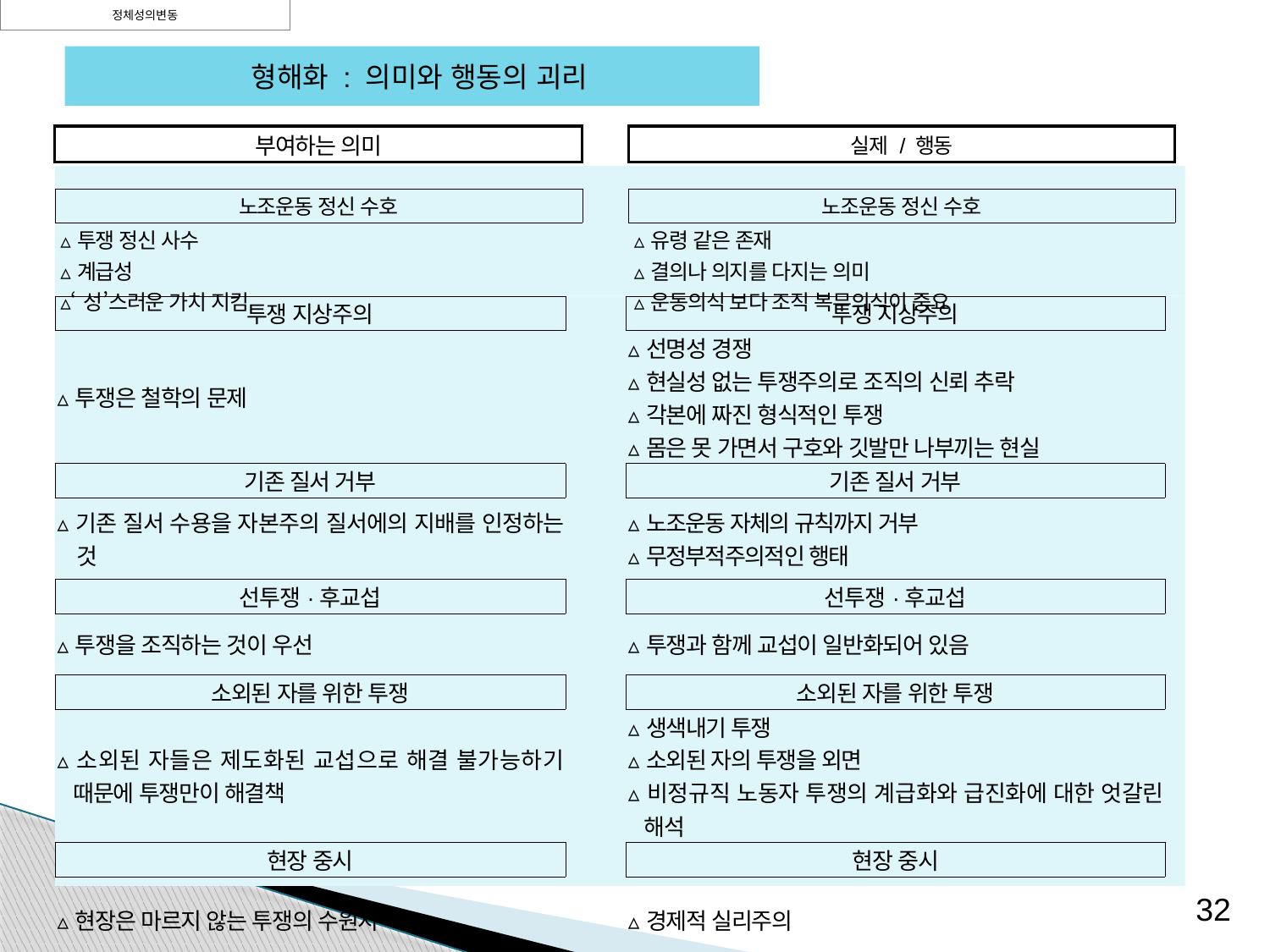

정체성의변동
 형해화 : 의미와 행동의 괴리
| 부여하는 의미 |  | 실제 / 행동 |
| --- | --- | --- |
|  |  |  |
| 노조운동 정신 수호 |  | 노조운동 정신 수호 |
| ▵투쟁 정신 사수 ▵계급성 ▵‘성’스러운 가치 지킴 |  | ▵유령 같은 존재 ▵결의나 의지를 다지는 의미 ▵운동의식 보다 조직 복무의식이 중요 |

| 투쟁 지상주의 |  | 투쟁 지상주의 |
| --- | --- | --- |
| ▵투쟁은 철학의 문제 |  | ▵선명성 경쟁 ▵현실성 없는 투쟁주의로 조직의 신뢰 추락 ▵각본에 짜진 형식적인 투쟁 ▵몸은 못 가면서 구호와 깃발만 나부끼는 현실 |
| 기존 질서 거부 |  | 기존 질서 거부 |
| ▵기존 질서 수용을 자본주의 질서에의 지배를 인정하는 것 |  | ▵노조운동 자체의 규칙까지 거부 ▵무정부적주의적인 행태 |
| 선투쟁·후교섭 |  | 선투쟁·후교섭 |
| ▵투쟁을 조직하는 것이 우선 |  | ▵투쟁과 함께 교섭이 일반화되어 있음 |
| 소외된 자를 위한 투쟁 |  | 소외된 자를 위한 투쟁 |
| ▵소외된 자들은 제도화된 교섭으로 해결 불가능하기 때문에 투쟁만이 해결책 |  | ▵생색내기 투쟁 ▵소외된 자의 투쟁을 외면 ▵비정규직 노동자 투쟁의 계급화와 급진화에 대한 엇갈린 해석 |
| 현장 중시 |  | 현장 중시 |
| ▵현장은 마르지 않는 투쟁의 수원지 |  | ▵경제적 실리주의 |
32